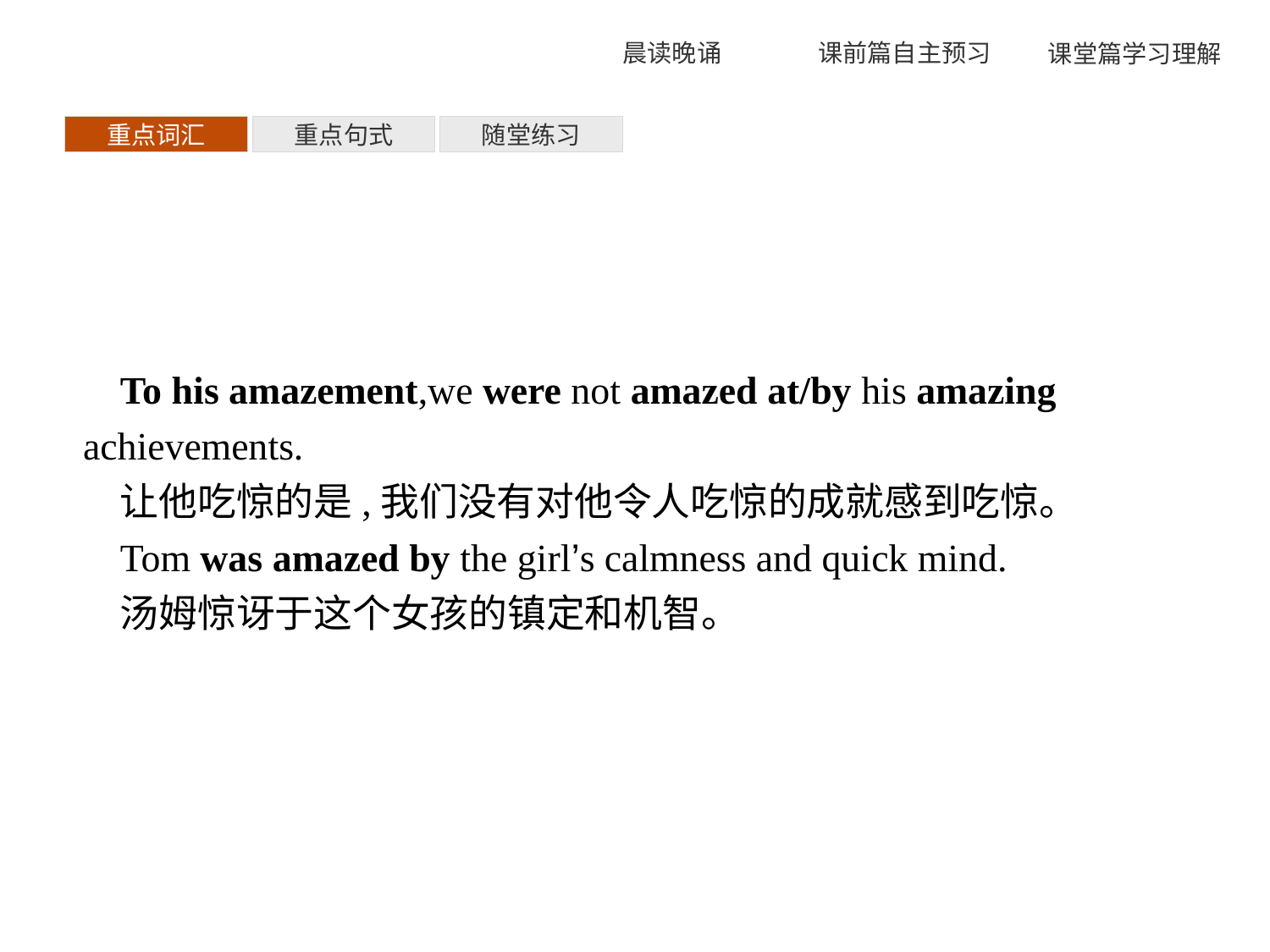

重点词汇
重点句式
随堂练习
To his amazement,we were not amazed at/by his amazing achievements.
让他吃惊的是,我们没有对他令人吃惊的成就感到吃惊。
Tom was amazed by the girl’s calmness and quick mind.
汤姆惊讶于这个女孩的镇定和机智。